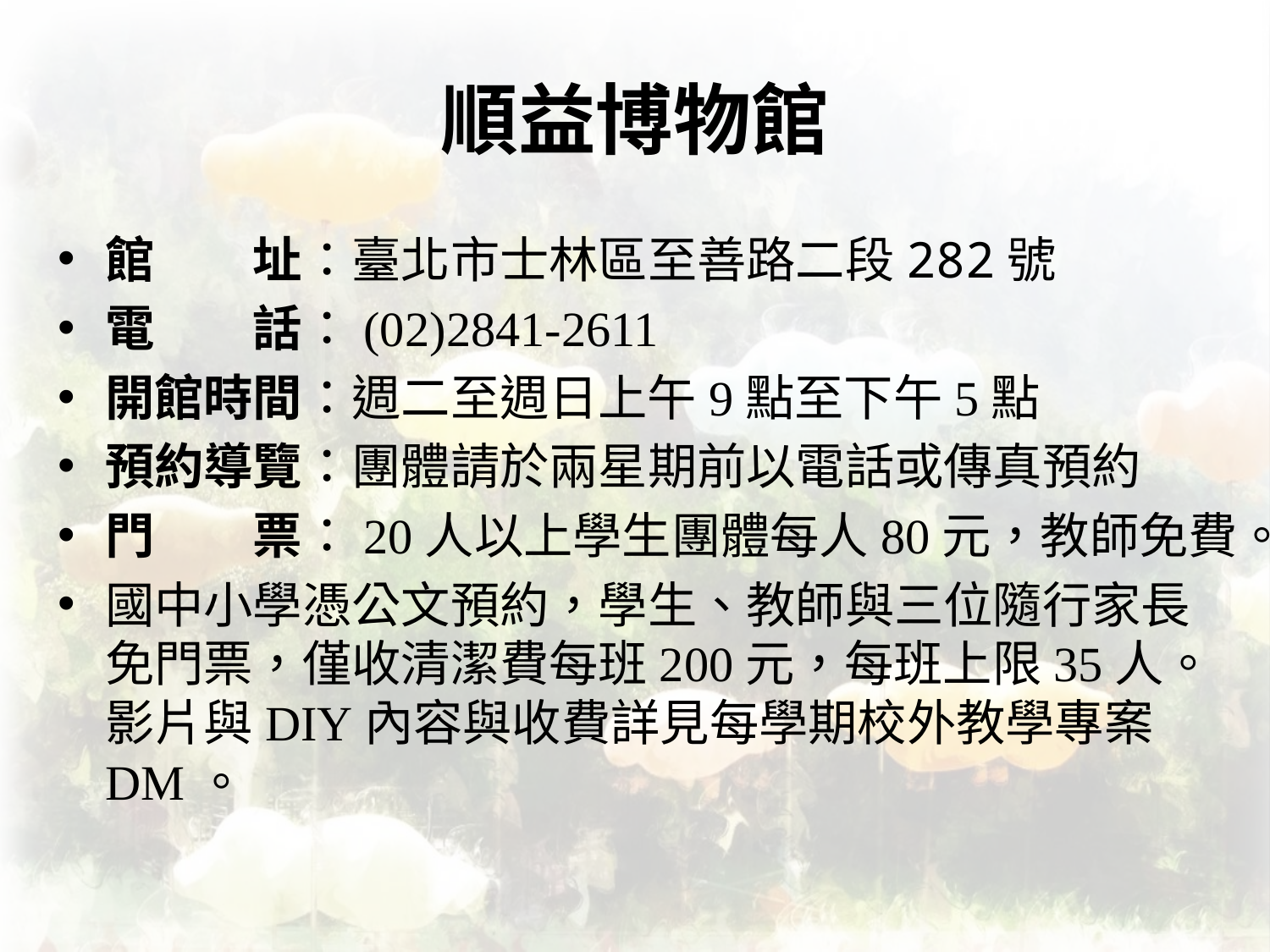

# 順益博物館
館　　址：臺北市士林區至善路二段282號
電　　話：(02)2841-2611
開館時間：週二至週日上午9點至下午5點
預約導覽：團體請於兩星期前以電話或傳真預約
門　　票：20人以上學生團體每人80元，教師免費。
國中小學憑公文預約，學生、教師與三位隨行家長免門票，僅收清潔費每班200元，每班上限35人。影片與DIY內容與收費詳見每學期校外教學專案 DM。